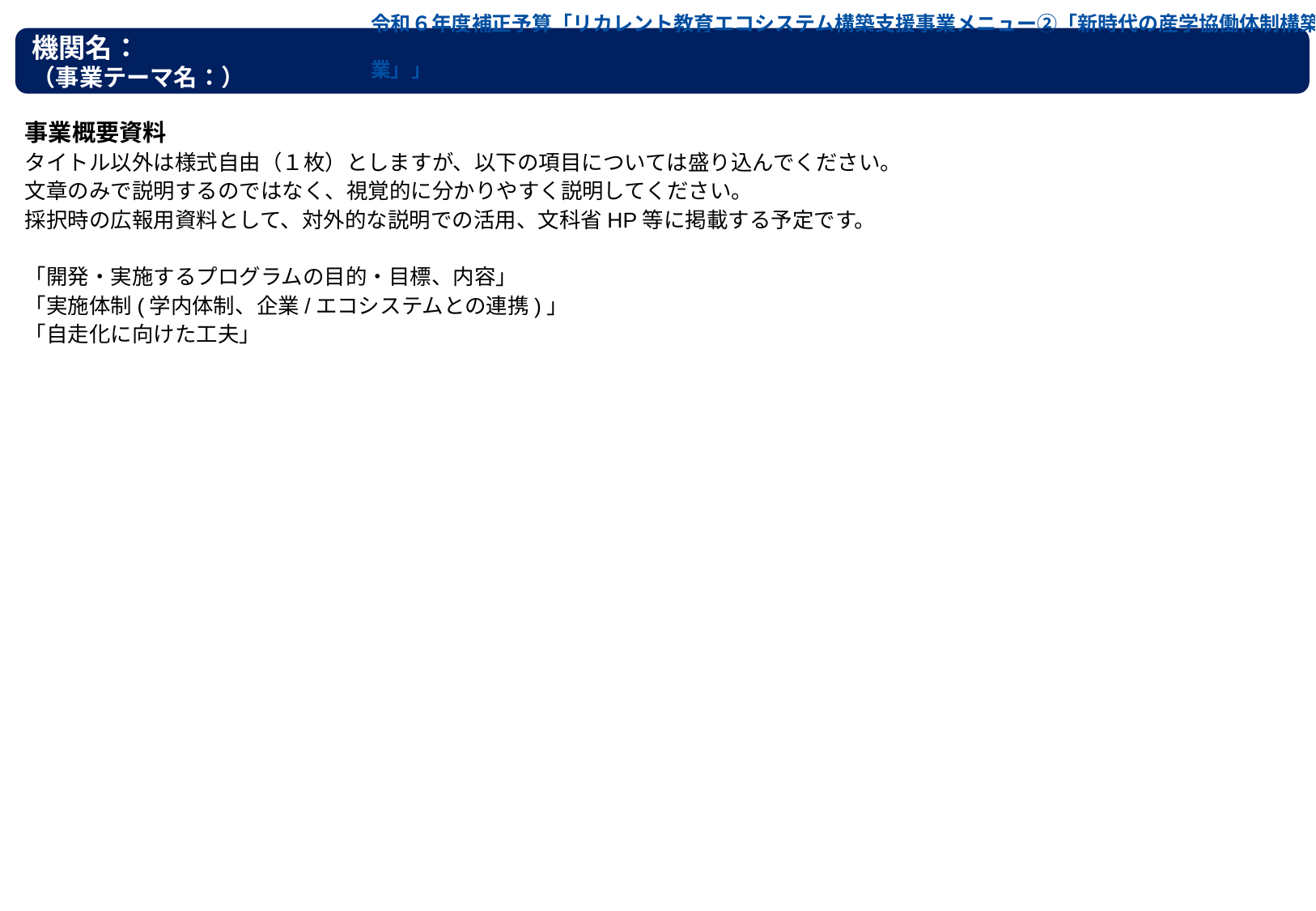

令和６年度補正予算「リカレント教育エコシステム構築支援事業メニュー②「新時代の産学協働体制構築事業」」
機関名：
（事業テーマ名：）
事業概要資料
タイトル以外は様式自由（１枚）としますが、以下の項目については盛り込んでください。
文章のみで説明するのではなく、視覚的に分かりやすく説明してください。
採択時の広報用資料として、対外的な説明での活用、文科省HP等に掲載する予定です。

「開発・実施するプログラムの目的・目標、内容」
「実施体制(学内体制、企業/エコシステムとの連携)」
「自走化に向けた工夫」
←フッターを以後のページ全てに必ず記入